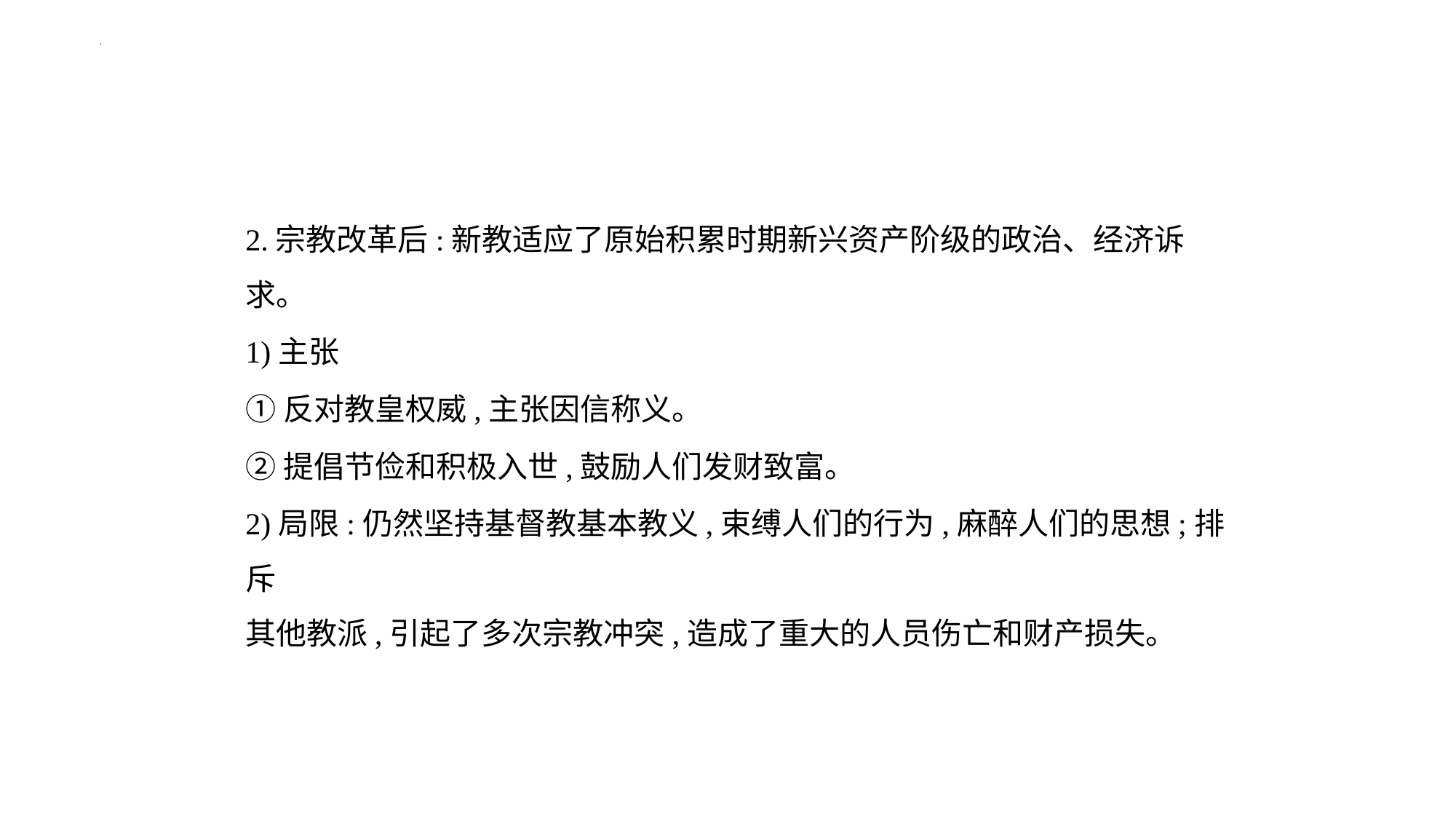

2.宗教改革后:新教适应了原始积累时期新兴资产阶级的政治、经济诉
求。
1)主张
①反对教皇权威,主张因信称义。
②提倡节俭和积极入世,鼓励人们发财致富。
2)局限:仍然坚持基督教基本教义,束缚人们的行为,麻醉人们的思想;排斥
其他教派,引起了多次宗教冲突,造成了重大的人员伤亡和财产损失。